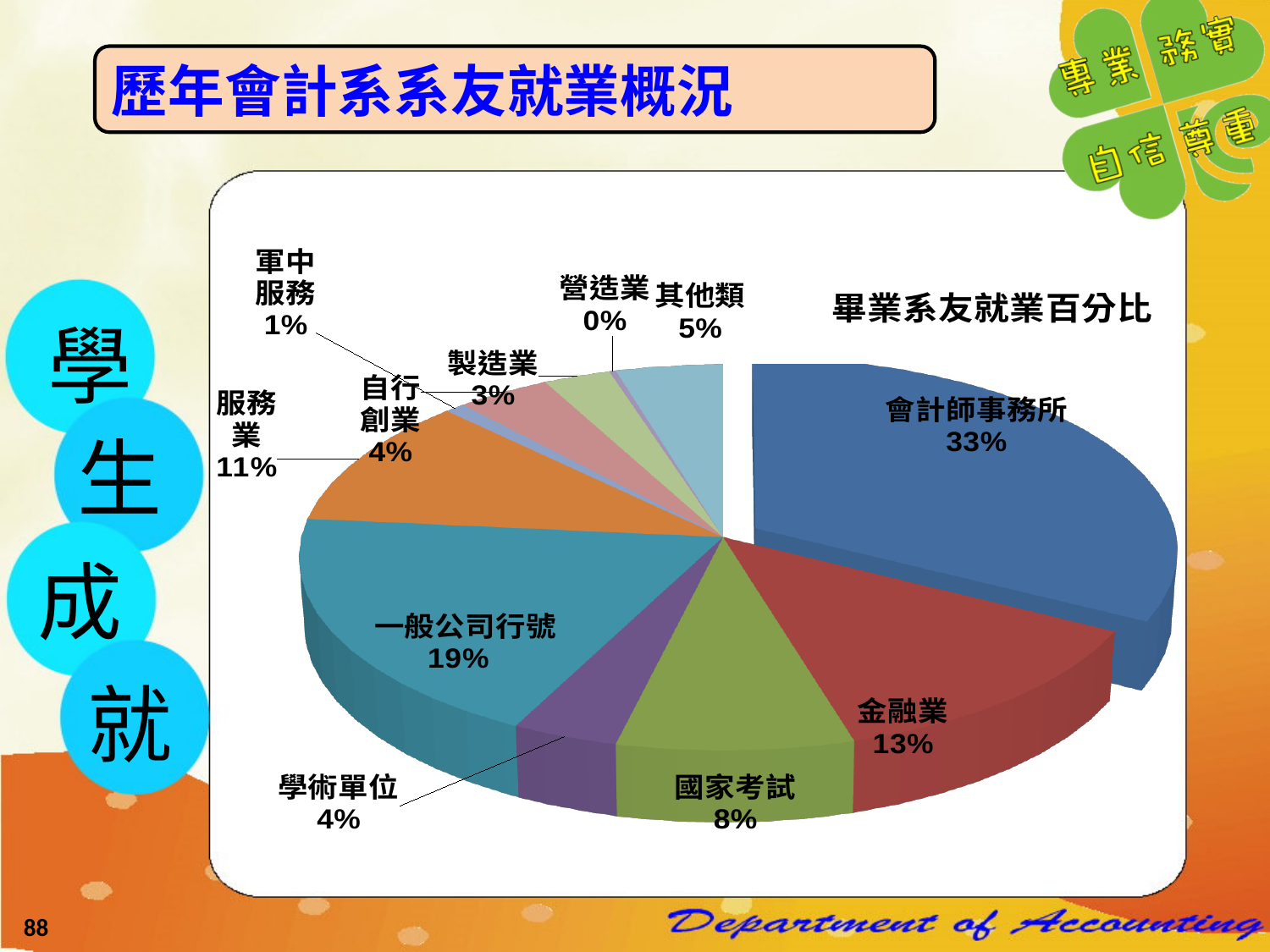

歷年會計系系友就業概況

[unsupported chart]

學
生
成
就
88